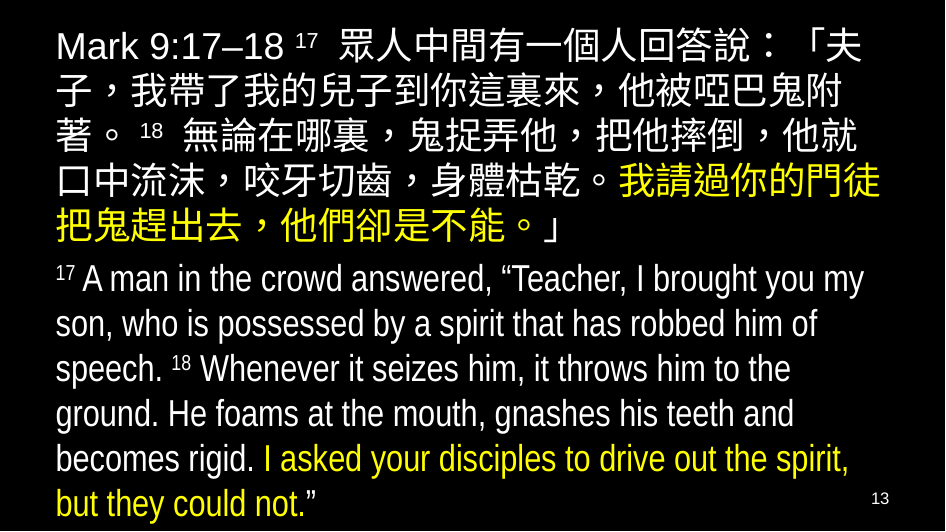

Mark 9:17–18 17 眾人中間有一個人回答說：「夫子，我帶了我的兒子到你這裏來，他被啞巴鬼附著。18 無論在哪裏，鬼捉弄他，把他摔倒，他就口中流沫，咬牙切齒，身體枯乾。我請過你的門徒把鬼趕出去，他們卻是不能。」
17 A man in the crowd answered, “Teacher, I brought you my son, who is possessed by a spirit that has robbed him of speech. 18 Whenever it seizes him, it throws him to the ground. He foams at the mouth, gnashes his teeth and becomes rigid. I asked your disciples to drive out the spirit, but they could not.”

13